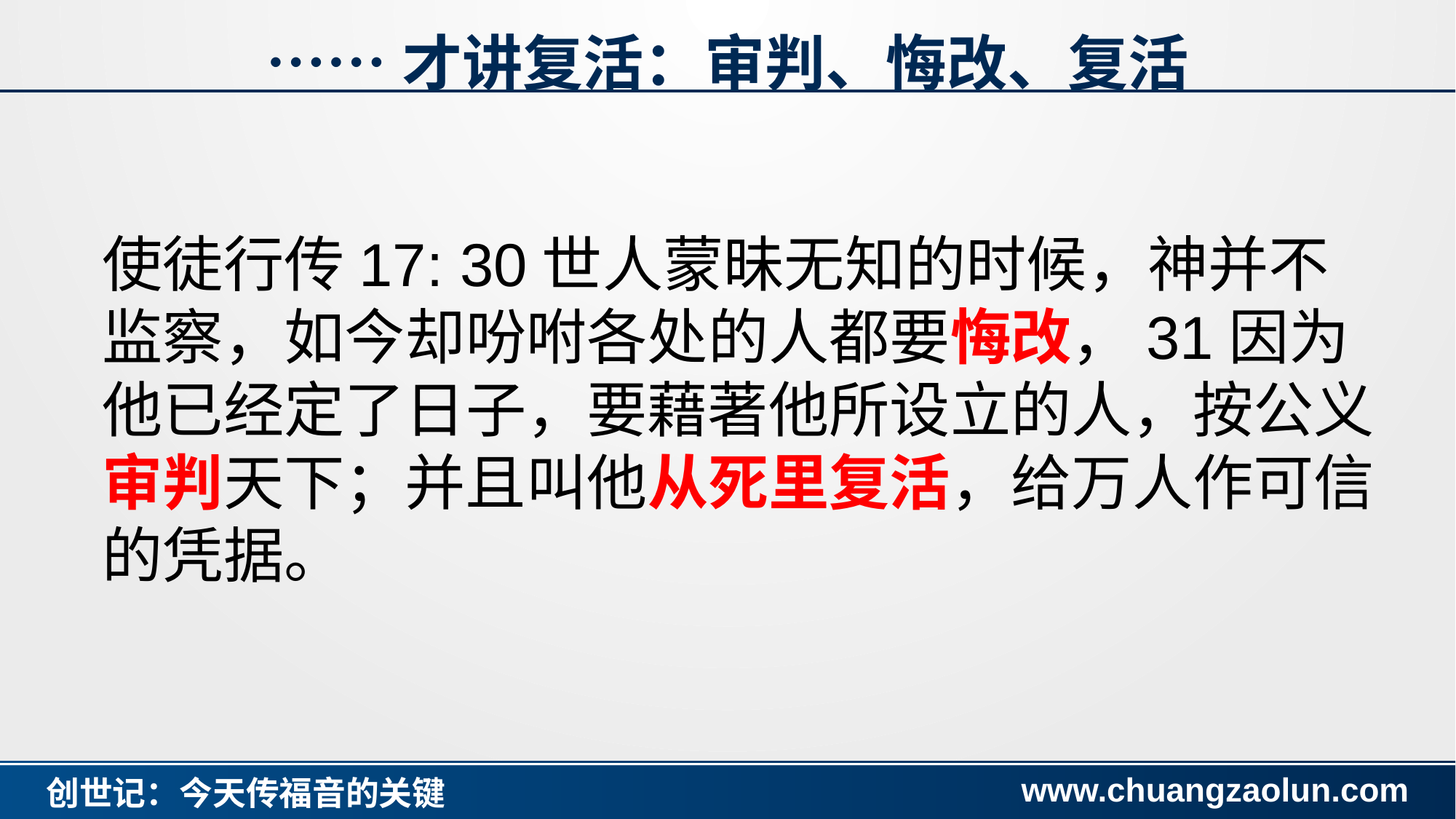

#
……才讲复活：审判、悔改、复活
使徒行传17: 30世人蒙昧无知的时候，神并不监察，如今却吩咐各处的人都要悔改，31因为他已经定了日子，要藉著他所设立的人，按公义审判天下；并且叫他从死里复活，给万人作可信的凭据。